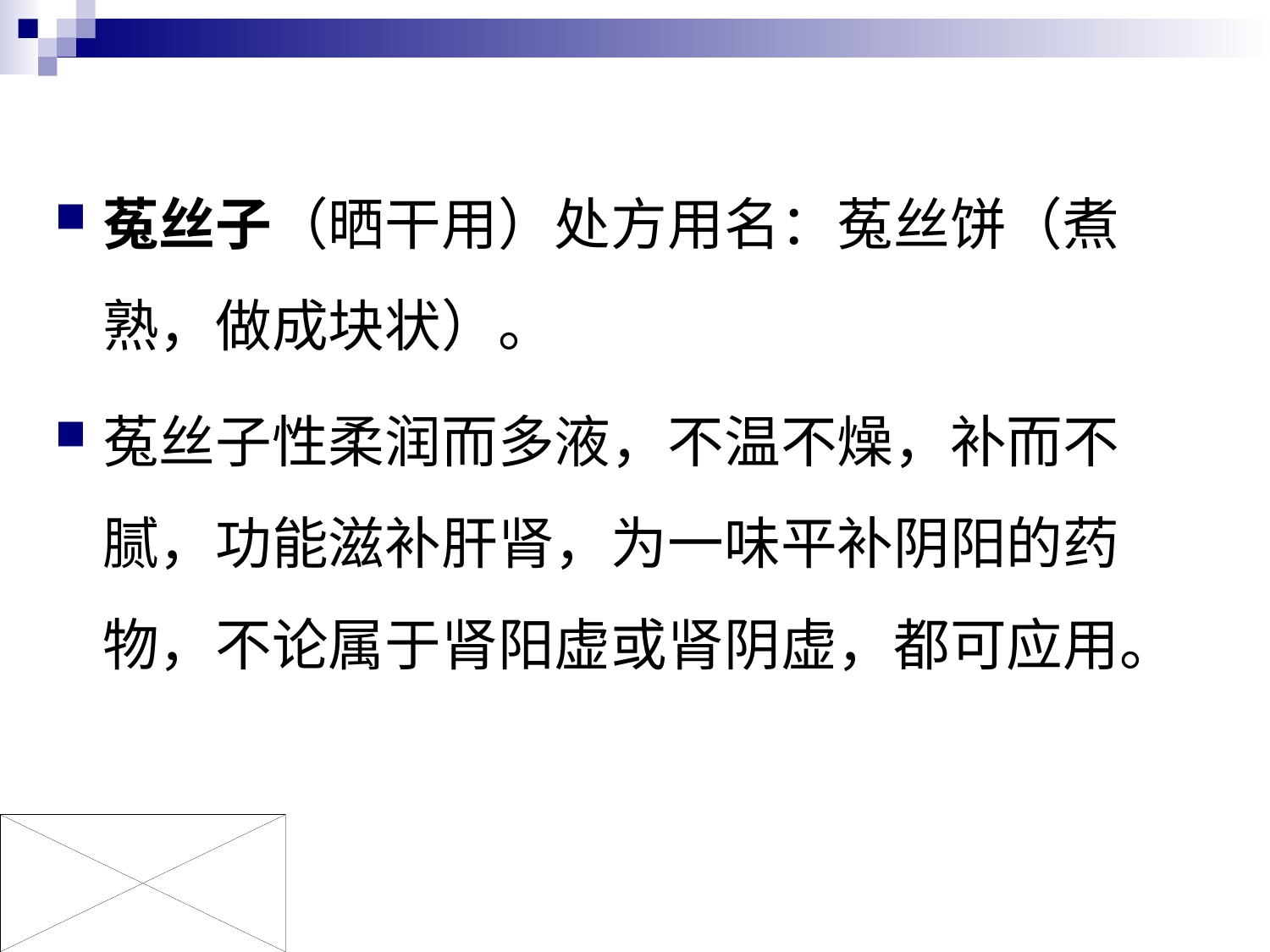

# 菟丝子（晒干用）处方用名：菟丝饼（煮熟，做成块状）。
菟丝子性柔润而多液，不温不燥，补而不腻，功能滋补肝肾，为一味平补阴阳的药物，不论属于肾阳虚或肾阴虚，都可应用。